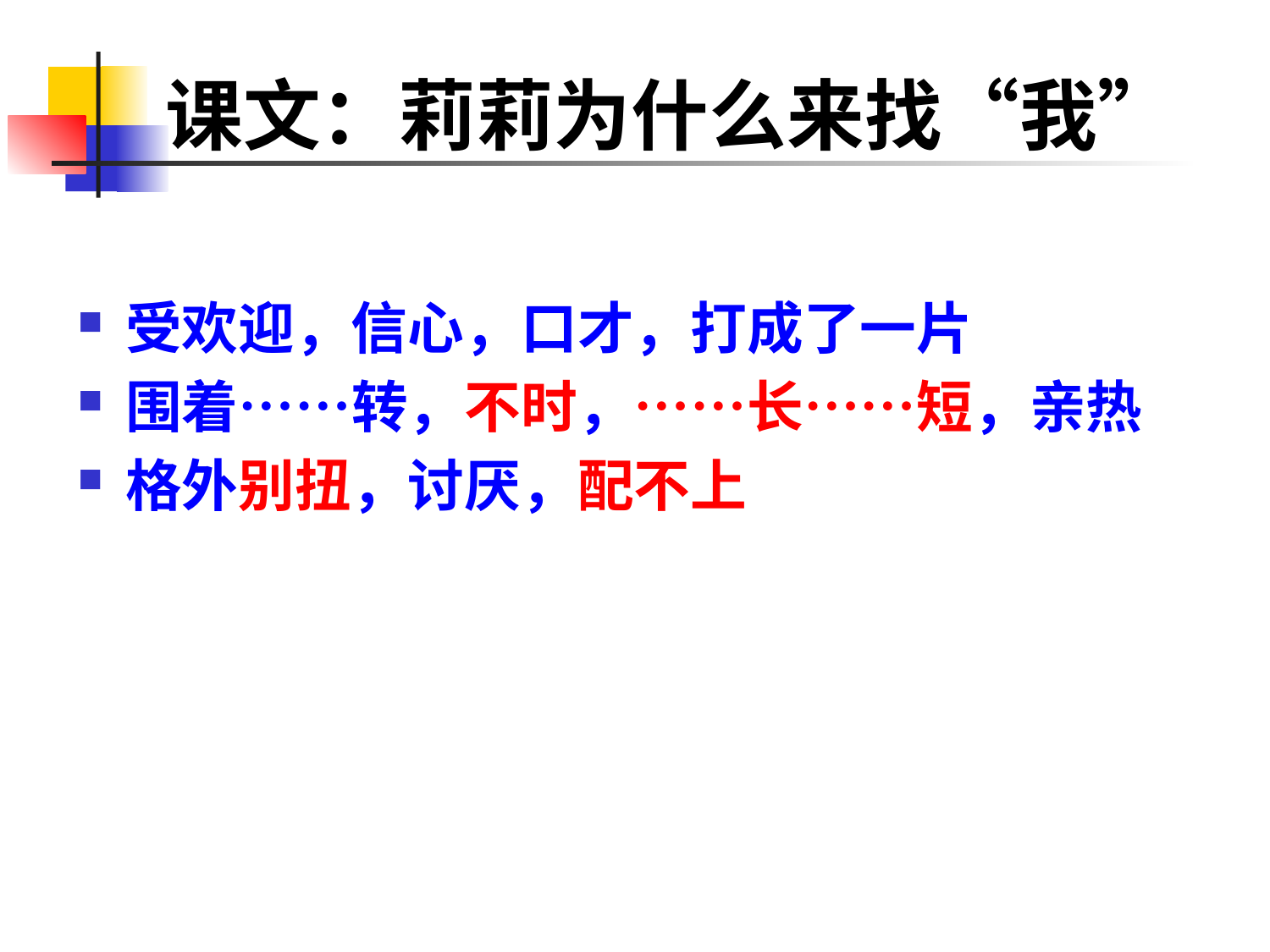

# 课文：莉莉为什么来找“我”
受欢迎，信心，口才，打成了一片
围着……转，不时，……长……短，亲热
格外别扭，讨厌，配不上